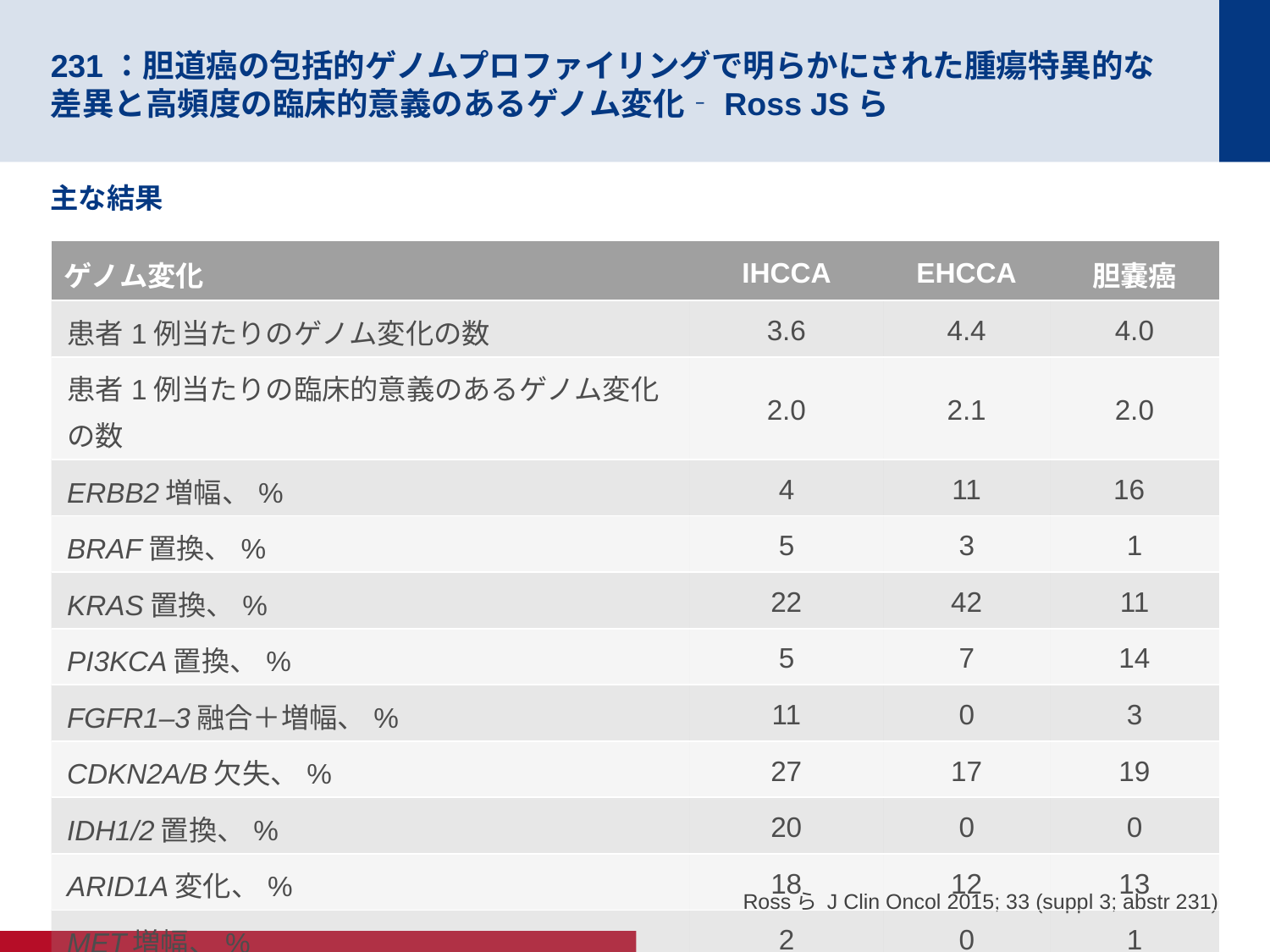

# 231：胆道癌の包括的ゲノムプロファイリングで明らかにされた腫瘍特異的な　差異と高頻度の臨床的意義のあるゲノム変化‐Ross JSら
主な結果

| ゲノム変化 | IHCCA | EHCCA | 胆嚢癌 |
| --- | --- | --- | --- |
| 患者1例当たりのゲノム変化の数 | 3.6 | 4.4 | 4.0 |
| 患者1例当たりの臨床的意義のあるゲノム変化の数 | 2.0 | 2.1 | 2.0 |
| ERBB2増幅、% | 4 | 11 | 16 |
| BRAF置換、% | 5 | 3 | 1 |
| KRAS置換、% | 22 | 42 | 11 |
| PI3KCA置換、% | 5 | 7 | 14 |
| FGFR1–3融合＋増幅、% | 11 | 0 | 3 |
| CDKN2A/B欠失、% | 27 | 17 | 19 |
| IDH1/2置換、% | 20 | 0 | 0 |
| ARID1A変化、% | 18 | 12 | 13 |
| MET増幅、% | 2 | 0 | 1 |
Rossら J Clin Oncol 2015; 33 (suppl 3; abstr 231)